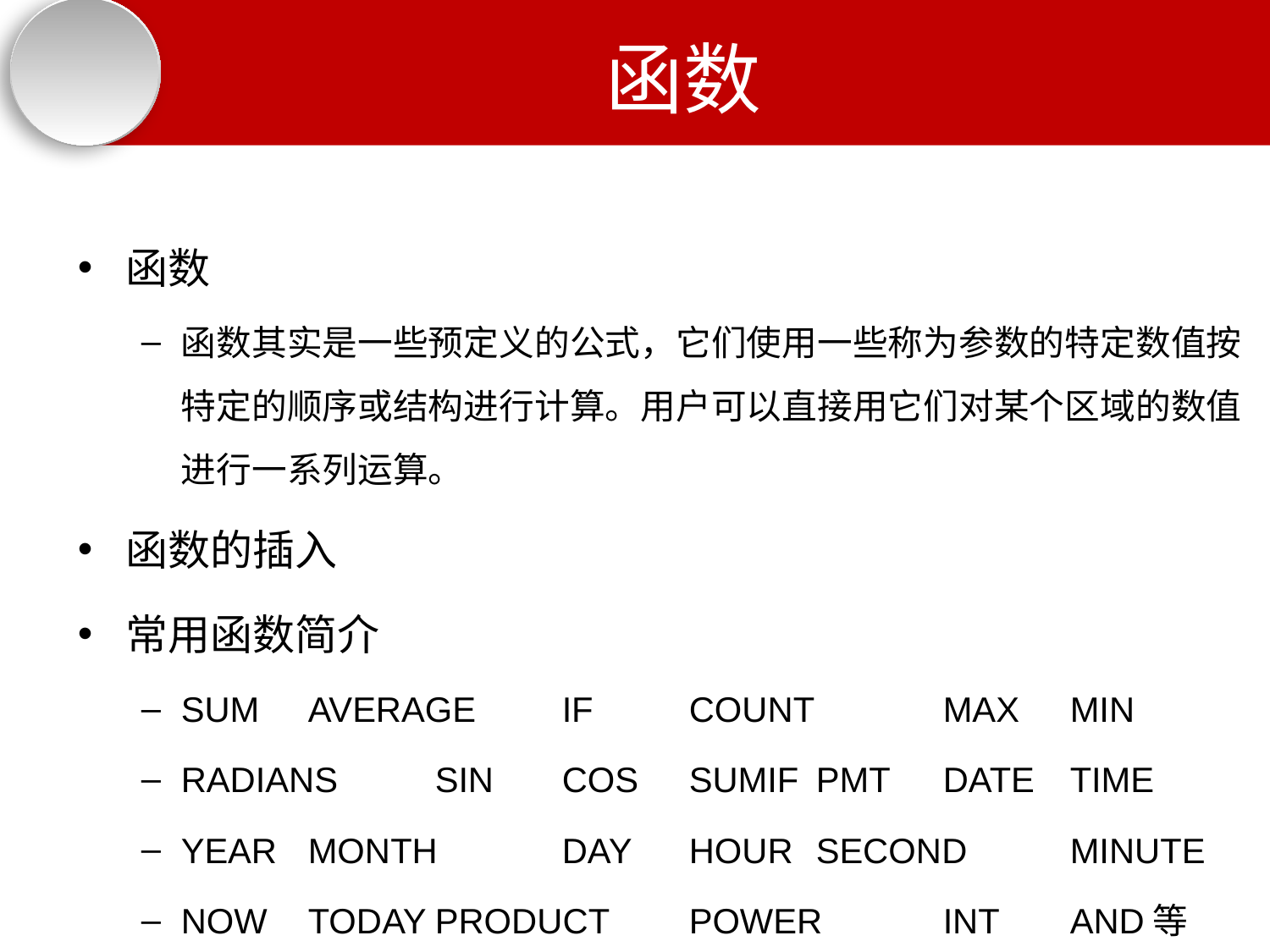

# 函数
函数
函数其实是一些预定义的公式，它们使用一些称为参数的特定数值按特定的顺序或结构进行计算。用户可以直接用它们对某个区域的数值进行一系列运算。
函数的插入
常用函数简介
SUM	AVERAGE	IF	COUNT		MAX	MIN
RADIANS	SIN	COS	SUMIF	PMT	DATE	TIME
YEAR	MONTH	DAY	HOUR	SECOND	MINUTE
NOW	TODAY	PRODUCT	POWER	INT	AND等

27